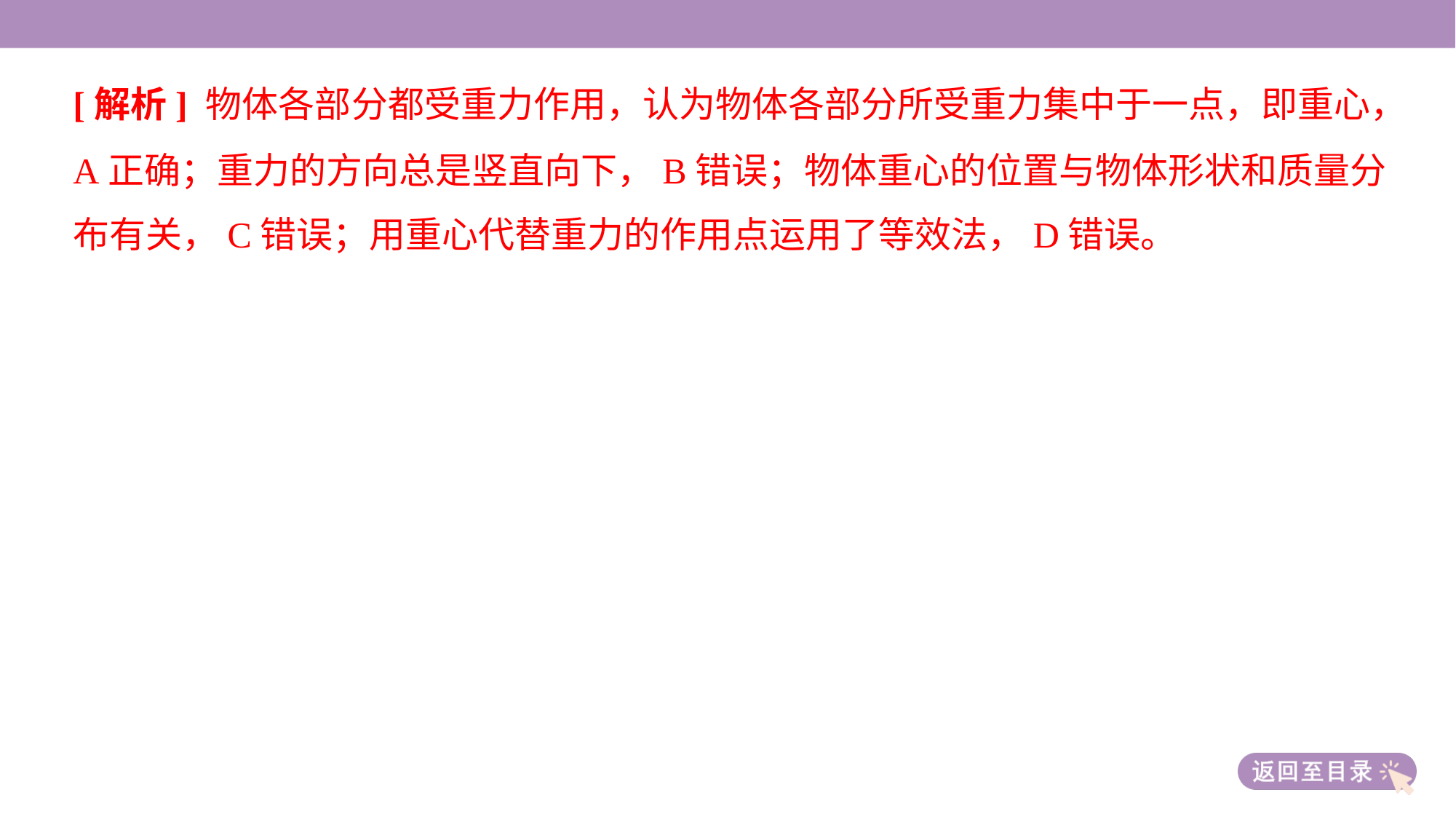

[解析] 物体各部分都受重力作用，认为物体各部分所受重力集中于一点，即重心，
A正确；重力的方向总是竖直向下，B错误；物体重心的位置与物体形状和质量分
布有关，C错误；用重心代替重力的作用点运用了等效法，D错误。